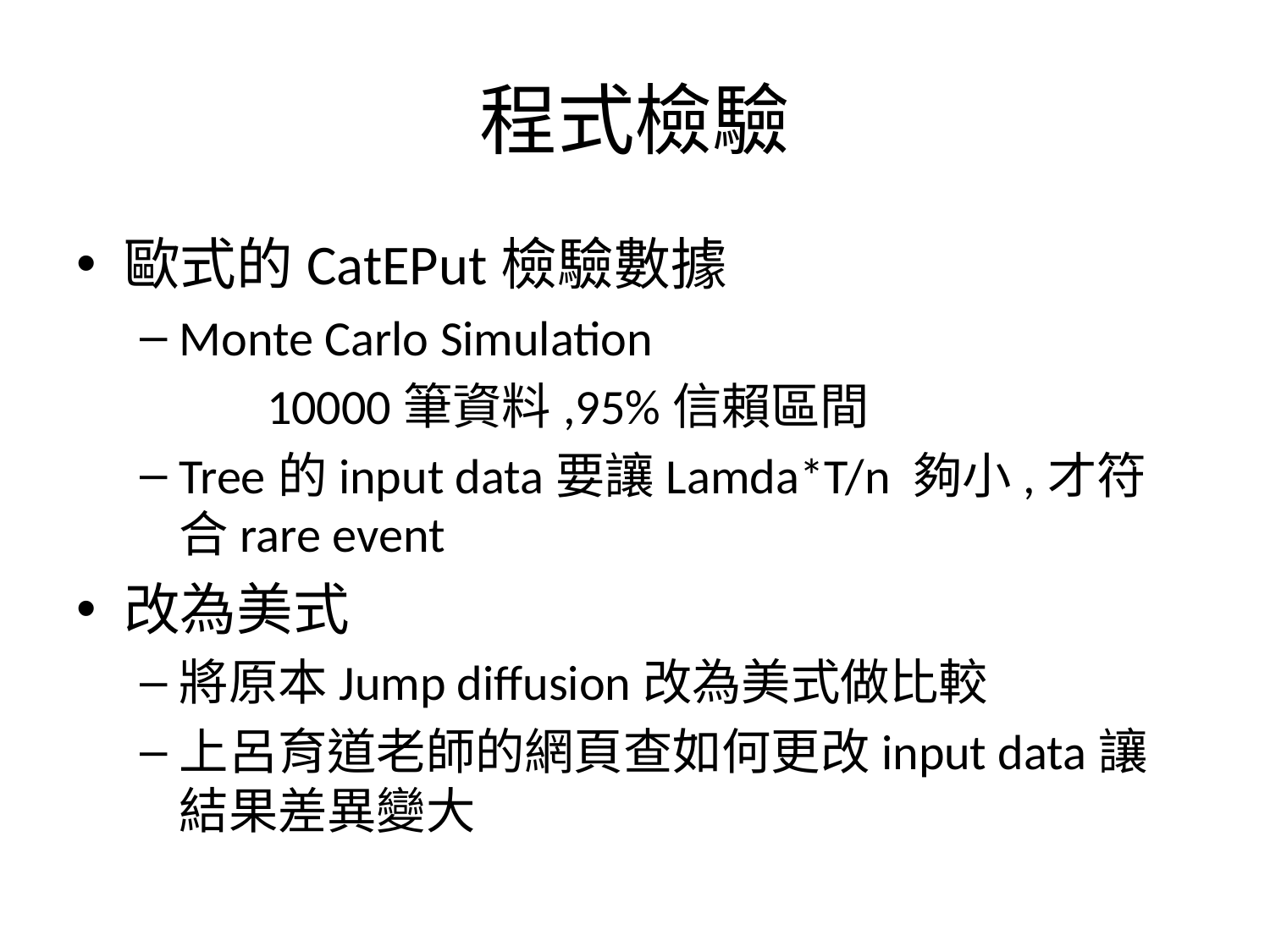

# 程式檢驗
歐式的CatEPut檢驗數據
Monte Carlo Simulation
	10000筆資料,95%信賴區間
Tree的input data要讓Lamda*T/n 夠小,才符合rare event
改為美式
將原本Jump diffusion改為美式做比較
上呂育道老師的網頁查如何更改input data讓結果差異變大